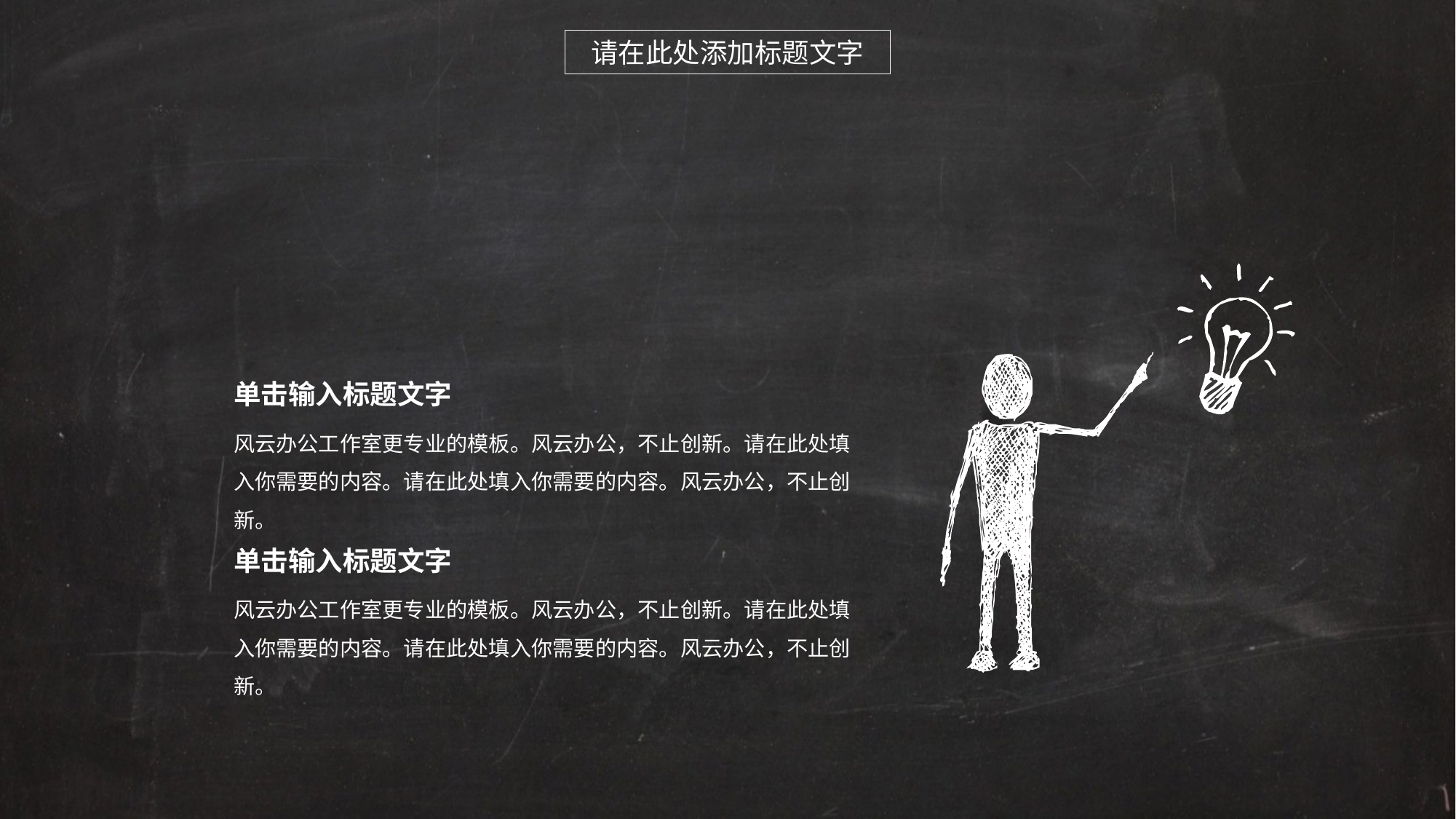

请在此处添加标题文字

单击输入标题文字
风云办公工作室更专业的模板。风云办公，不止创新。请在此处填入你需要的内容。请在此处填入你需要的内容。风云办公，不止创新。
单击输入标题文字
风云办公工作室更专业的模板。风云办公，不止创新。请在此处填入你需要的内容。请在此处填入你需要的内容。风云办公，不止创新。